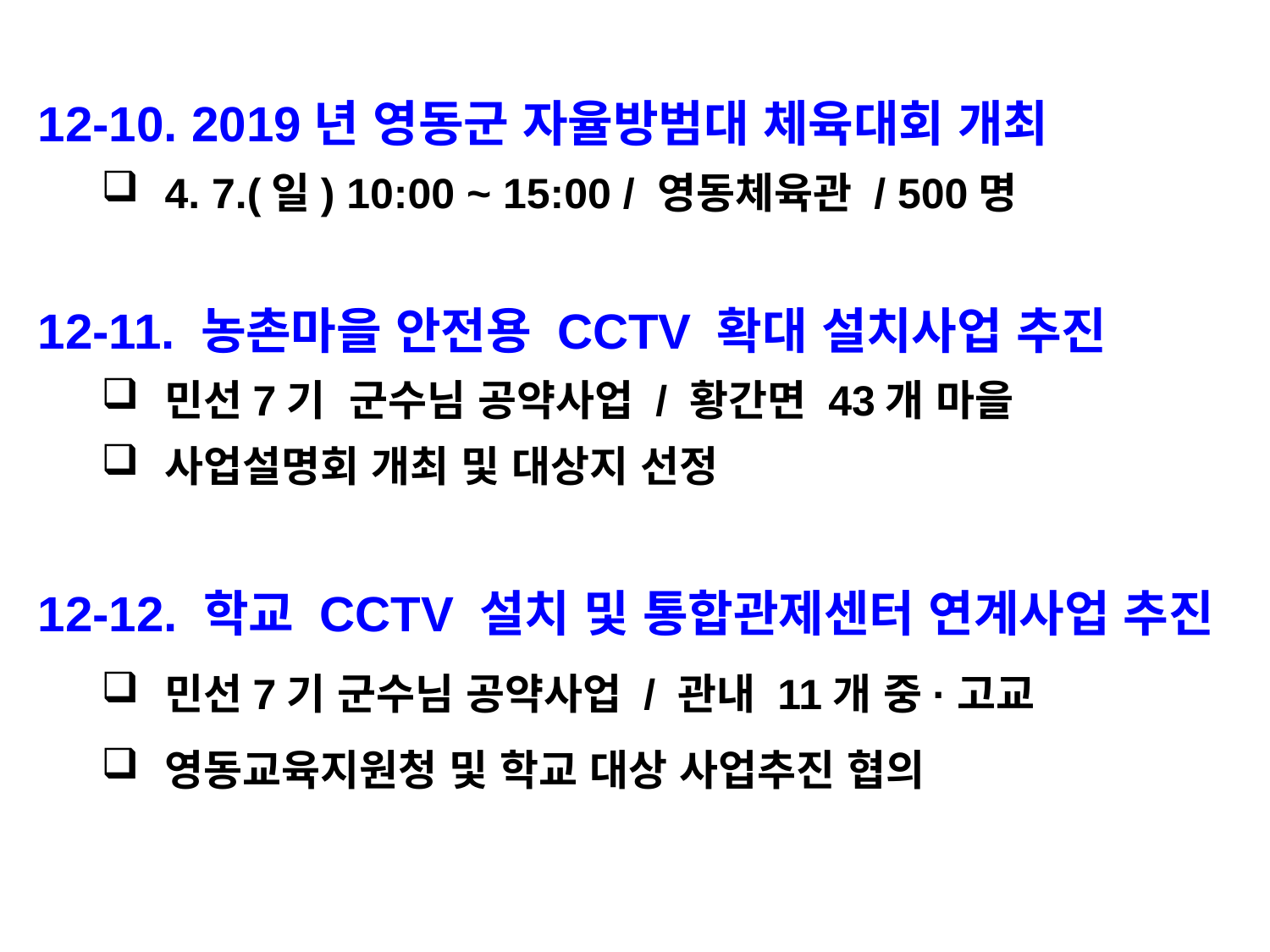

12-10. 2019년 영동군 자율방범대 체육대회 개최
4. 7.(일) 10:00 ~ 15:00 / 영동체육관 / 500명
12-11. 농촌마을 안전용 CCTV 확대 설치사업 추진
민선7기  군수님 공약사업 / 황간면 43개 마을
사업설명회 개최 및 대상지 선정
22
12-12. 학교 CCTV 설치 및 통합관제센터 연계사업 추진
민선7기 군수님 공약사업 / 관내 11개 중·고교
영동교육지원청 및 학교 대상 사업추진 협의